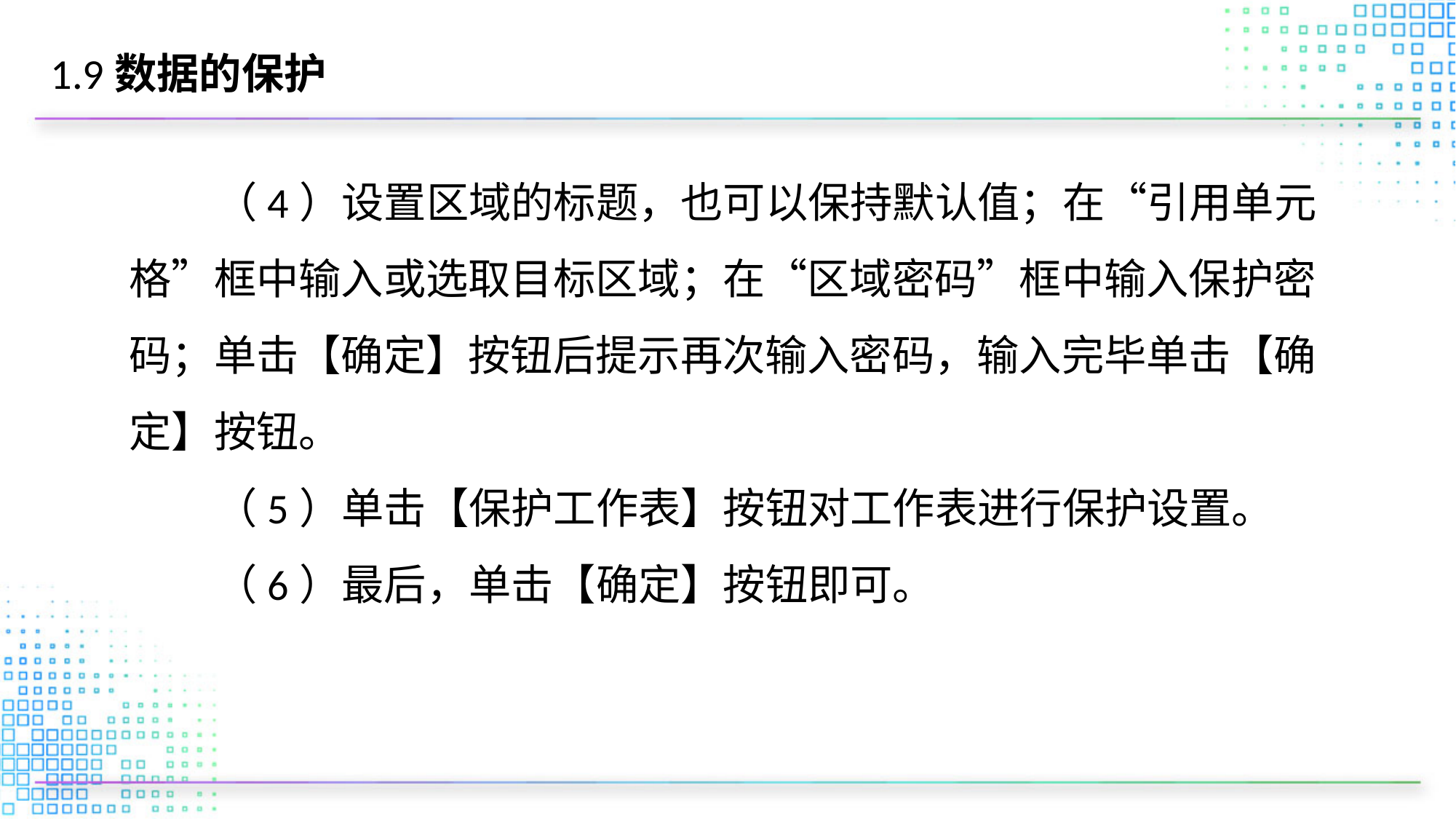

# 1.9数据的保护
        （4）设置区域的标题，也可以保持默认值；在“引用单元格”框中输入或选取目标区域；在“区域密码”框中输入保护密码；单击【确定】按钮后提示再次输入密码，输入完毕单击【确定】按钮。
        （5）单击【保护工作表】按钮对工作表进行保护设置。
        （6）最后，单击【确定】按钮即可。